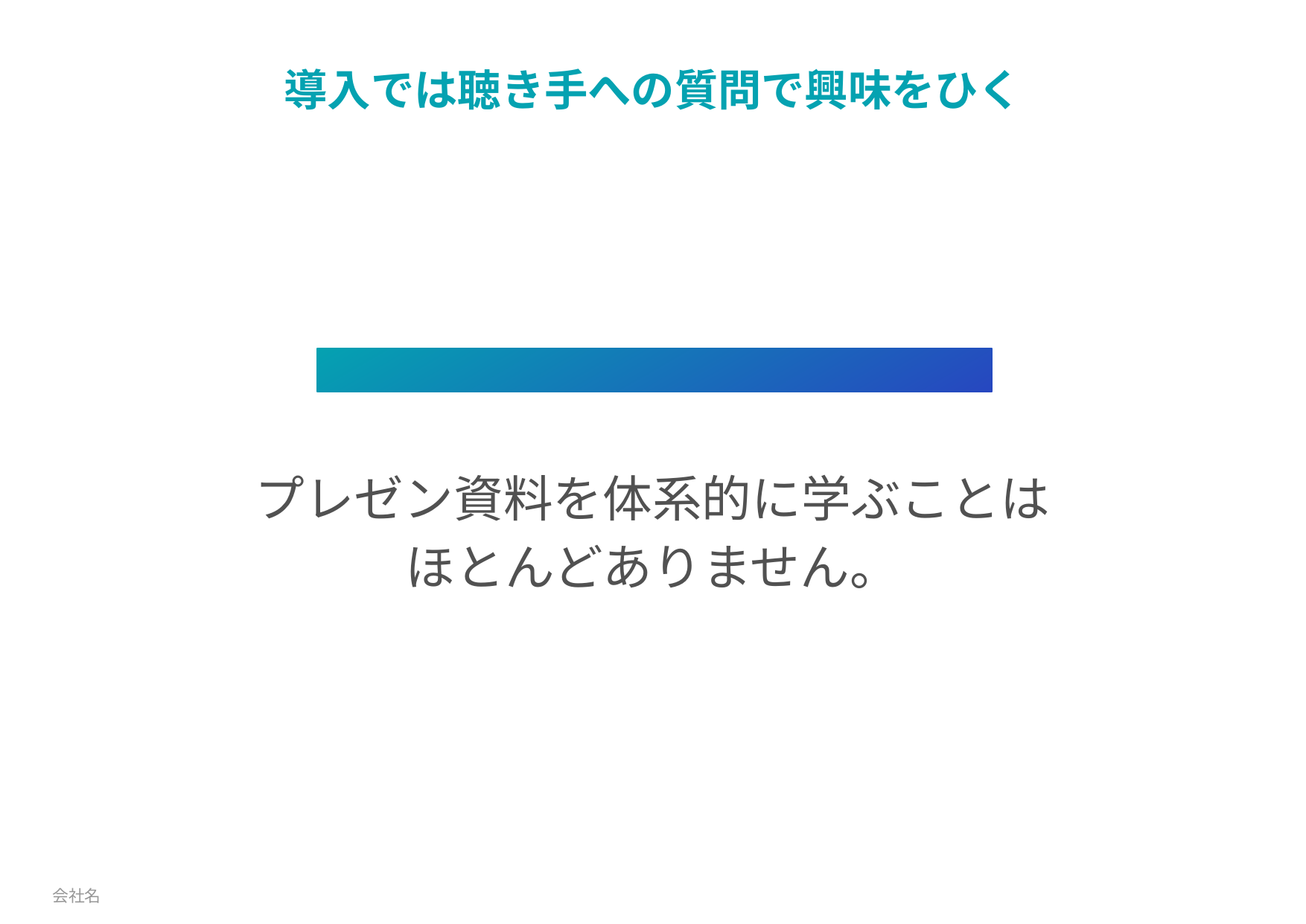

# 導入では聴き手への質問で興味をひく

プレゼン資料を体系的に学ぶことは
ほとんどありません。
会社名